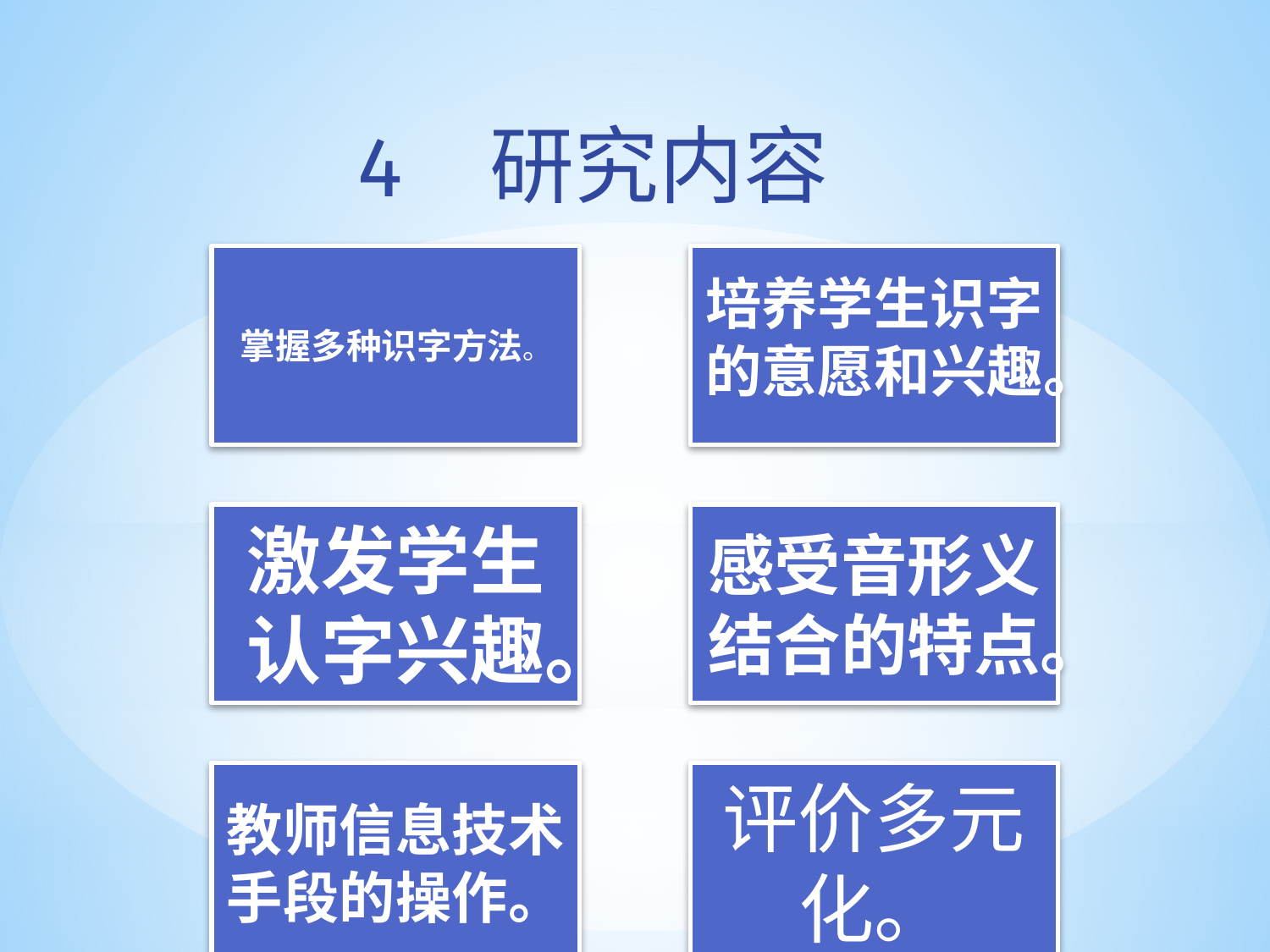

4   研究内容
掌握多种识字方法。
教师信息技术手段的操作。
激发学生认字兴趣。
感受音形义结合的特点。
培养学生识字的意愿和兴趣。
评价多元化。